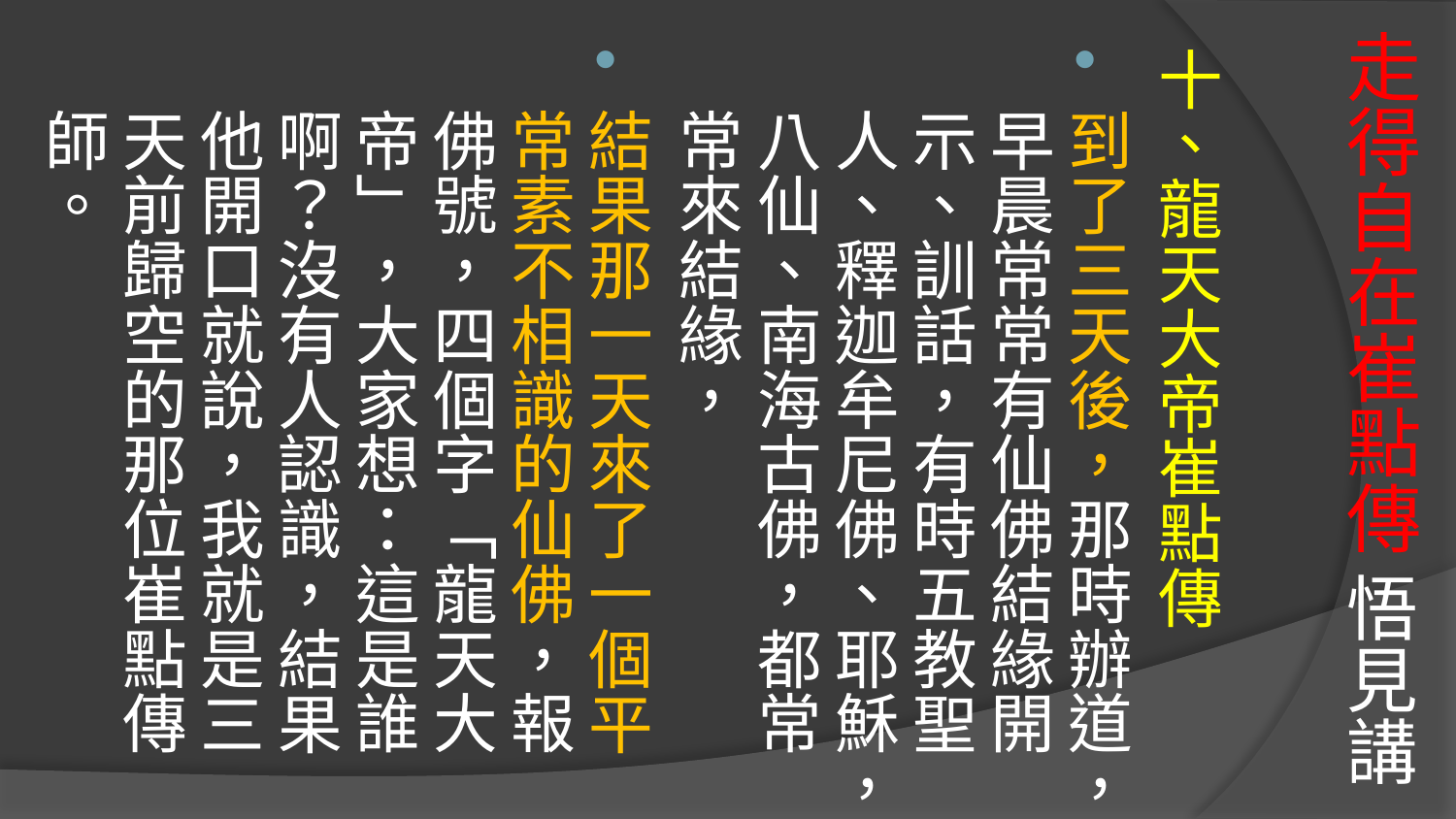

# 走得自在崔點傳 悟見講
十、龍天大帝崔點傳
到了三天後，那時辦道，早晨常常有仙佛結緣開示、訓話，有時五教聖人、釋迦牟尼佛、耶穌，八仙、南海古佛，都常常來結緣，
結果那一天來了一個平常素不相識的仙佛，報佛號，四個字「龍天大帝」，大家想：這是誰啊？沒有人認識，結果他開口就說，我就是三天前歸空的那位崔點傳師。